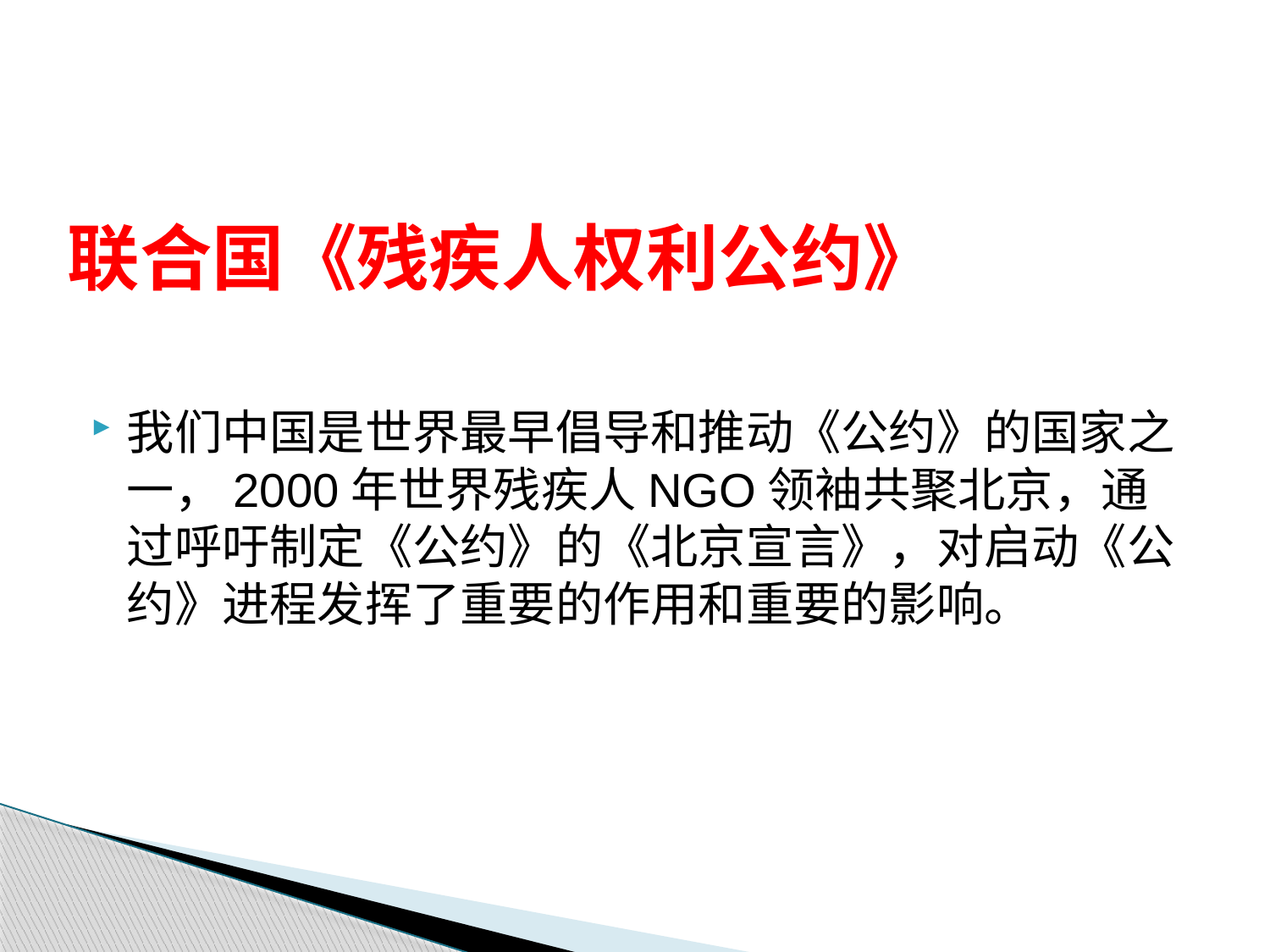

# 联合国《残疾人权利公约》
我们中国是世界最早倡导和推动《公约》的国家之一，2000年世界残疾人NGO领袖共聚北京，通过呼吁制定《公约》的《北京宣言》，对启动《公约》进程发挥了重要的作用和重要的影响。